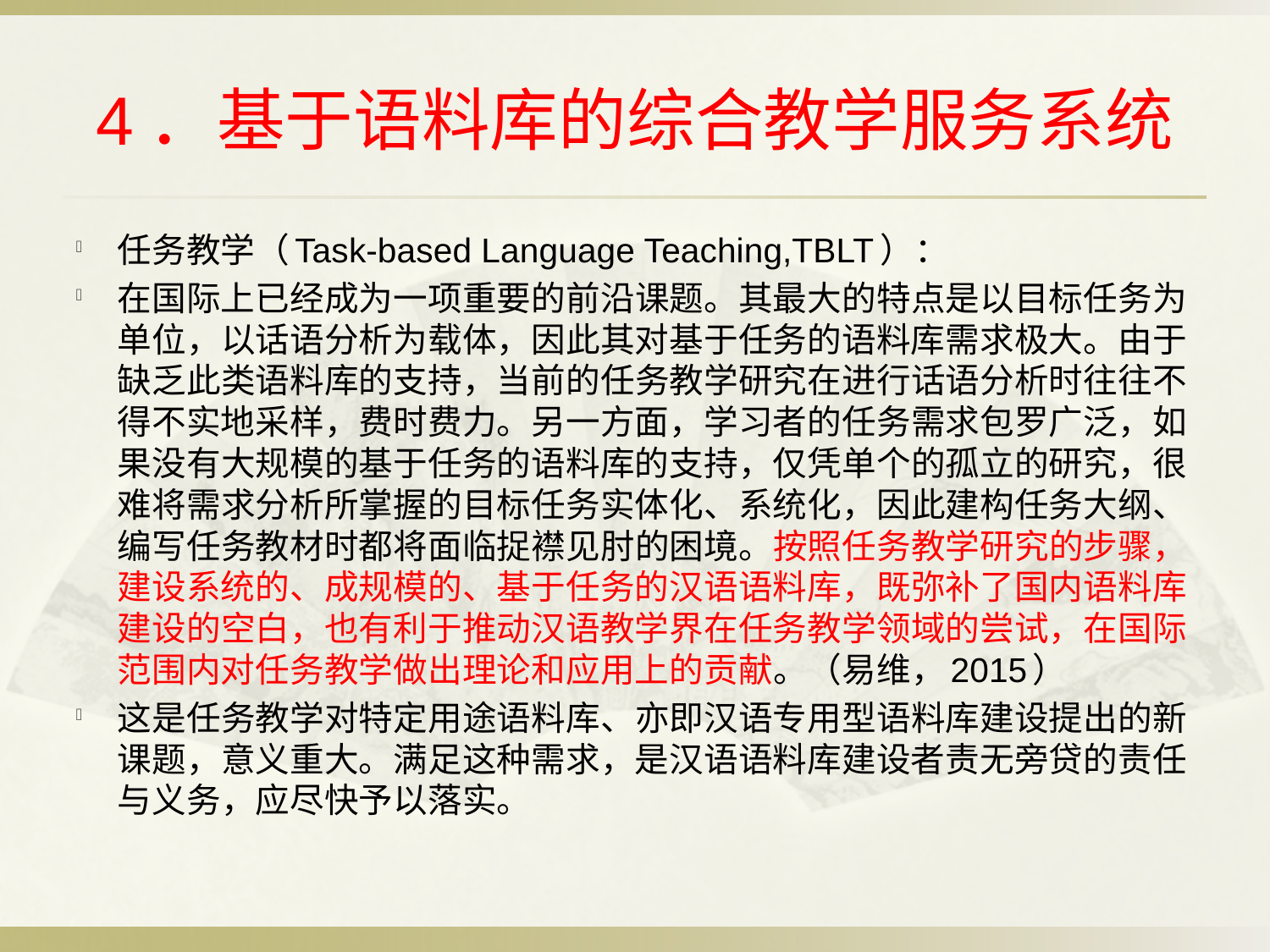

# 4．基于语料库的综合教学服务系统
任务教学（Task-based Language Teaching,TBLT）：
在国际上已经成为一项重要的前沿课题。其最大的特点是以目标任务为单位，以话语分析为载体，因此其对基于任务的语料库需求极大。由于缺乏此类语料库的支持，当前的任务教学研究在进行话语分析时往往不得不实地采样，费时费力。另一方面，学习者的任务需求包罗广泛，如果没有大规模的基于任务的语料库的支持，仅凭单个的孤立的研究，很难将需求分析所掌握的目标任务实体化、系统化，因此建构任务大纲、编写任务教材时都将面临捉襟见肘的困境。按照任务教学研究的步骤，建设系统的、成规模的、基于任务的汉语语料库，既弥补了国内语料库建设的空白，也有利于推动汉语教学界在任务教学领域的尝试，在国际范围内对任务教学做出理论和应用上的贡献。（易维，2015）
这是任务教学对特定用途语料库、亦即汉语专用型语料库建设提出的新课题，意义重大。满足这种需求，是汉语语料库建设者责无旁贷的责任与义务，应尽快予以落实。